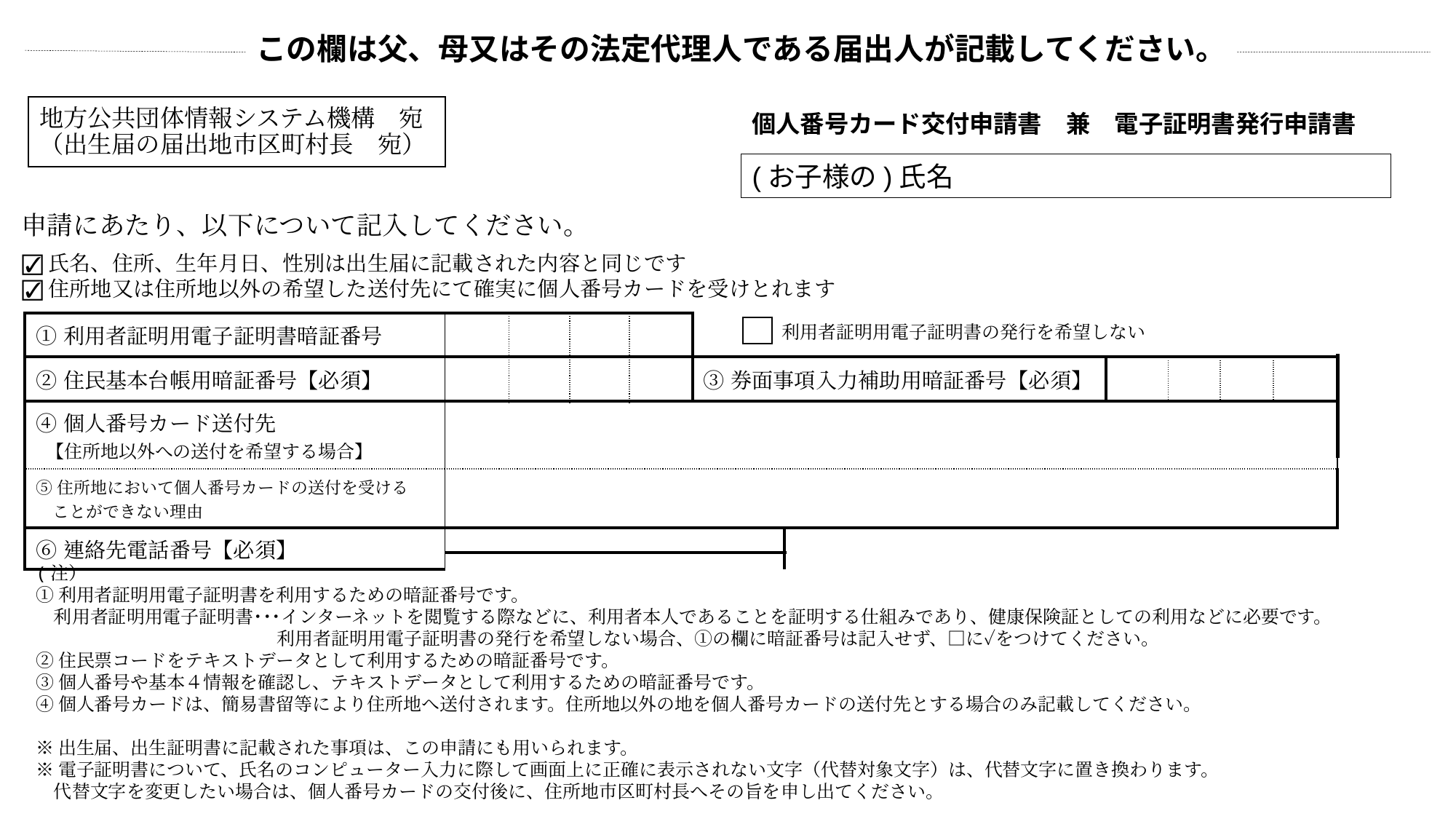

この欄は父、母又はその法定代理人である届出人が記載してください。
地方公共団体情報システム機構　宛
（出生届の届出地市区町村長　宛）
個人番号カード交付申請書　兼　電子証明書発行申請書
(お子様の)氏名
　申請にあたり、以下について記入してください。
☑氏名、住所、生年月日、性別は出生届に記載された内容と同じです
☑住所地又は住所地以外の希望した送付先にて確実に個人番号カードを受けとれます

| ①利用者証明用電子証明書暗証番号 |  |  |  |  |  |  |  |  |  |  |
| --- | --- | --- | --- | --- | --- | --- | --- | --- | --- | --- |
| ②住民基本台帳用暗証番号【必須】 |  |  |  |  | ③券面事項入力補助用暗証番号【必須】 |  |  |  |  |  |
| ④個人番号カード送付先 【住所地以外への送付を希望する場合】 |  |  |  |  |  |  |  |  |  |  |
| ⑤住所地において個人番号カードの送付を受ける 　ことができない理由 |  |  |  |  |  |  |  |  |  |  |
| ⑥連絡先電話番号【必須】 |  |  |  |  |  |  |  |  |  |  |

利用者証明用電子証明書の発行を希望しない
(注）
①利用者証明用電子証明書を利用するための暗証番号です。
　利用者証明用電子証明書･･･インターネットを閲覧する際などに、利用者本人であることを証明する仕組みであり、健康保険証としての利用などに必要です。
　　　　　　　　　　　　　 利用者証明用電子証明書の発行を希望しない場合、①の欄に暗証番号は記入せず、□に✓をつけてください。
②住民票コードをテキストデータとして利用するための暗証番号です。
③個人番号や基本４情報を確認し、テキストデータとして利用するための暗証番号です。
④個人番号カードは、簡易書留等により住所地へ送付されます。住所地以外の地を個人番号カードの送付先とする場合のみ記載してください。

※出生届、出生証明書に記載された事項は、この申請にも用いられます。
※電子証明書について、氏名のコンピューター入力に際して画面上に正確に表示されない文字（代替対象文字）は、代替文字に置き換わります。
　代替文字を変更したい場合は、個人番号カードの交付後に、住所地市区町村長へその旨を申し出てください。